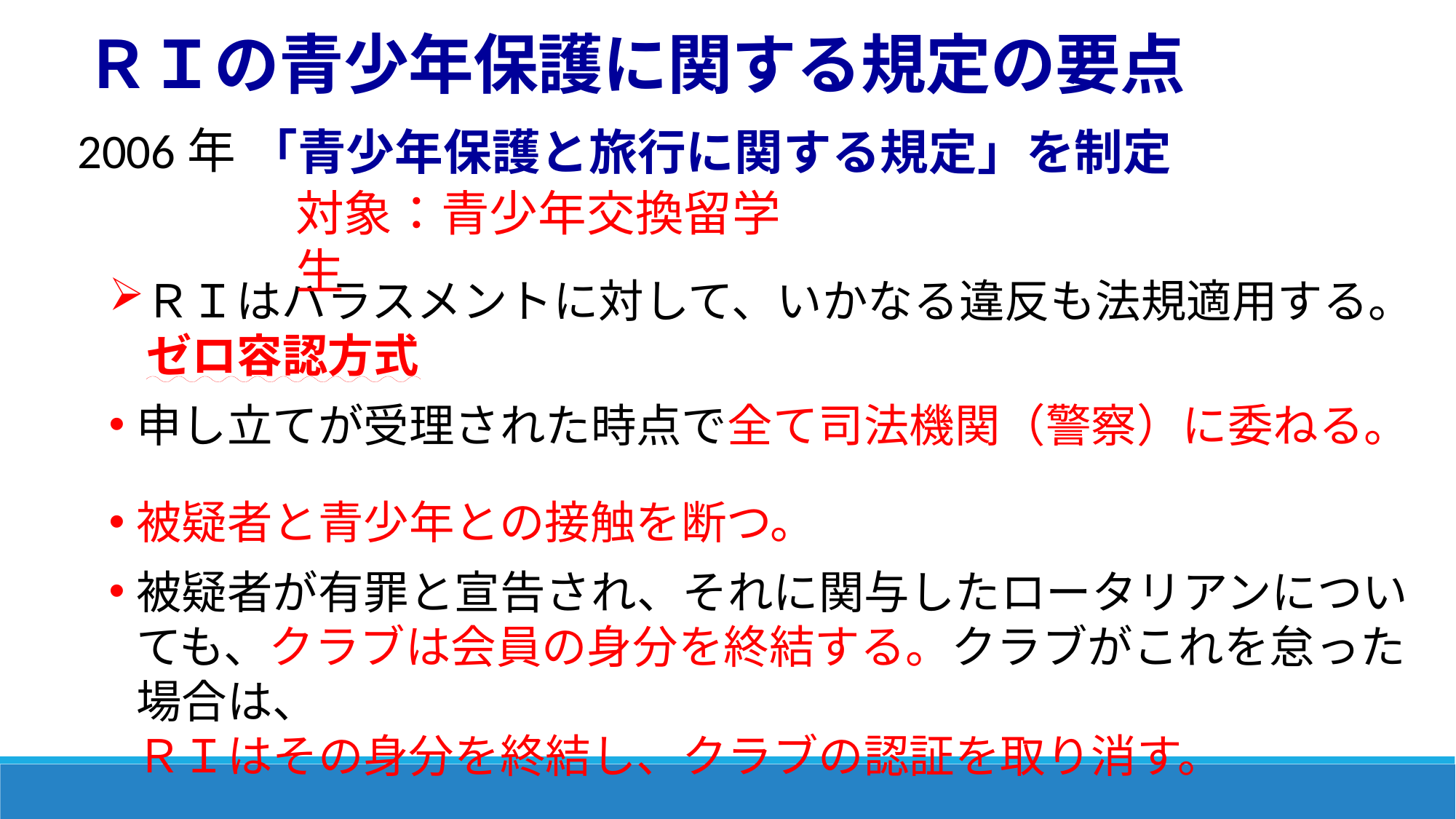

ＲＩの青少年保護に関する規定の要点
2006年
「青少年保護と旅行に関する規定」を制定
対象：青少年交換留学生
ＲＩはハラスメントに対して、いかなる違反も法規適用する。
 ゼロ容認方式
申し立てが受理された時点で全て司法機関（警察）に委ねる。
被疑者と青少年との接触を断つ。
被疑者が有罪と宣告され、それに関与したロータリアンについても、クラブは会員の身分を終結する。クラブがこれを怠った場合は、
ＲＩはその身分を終結し、クラブの認証を取り消す。